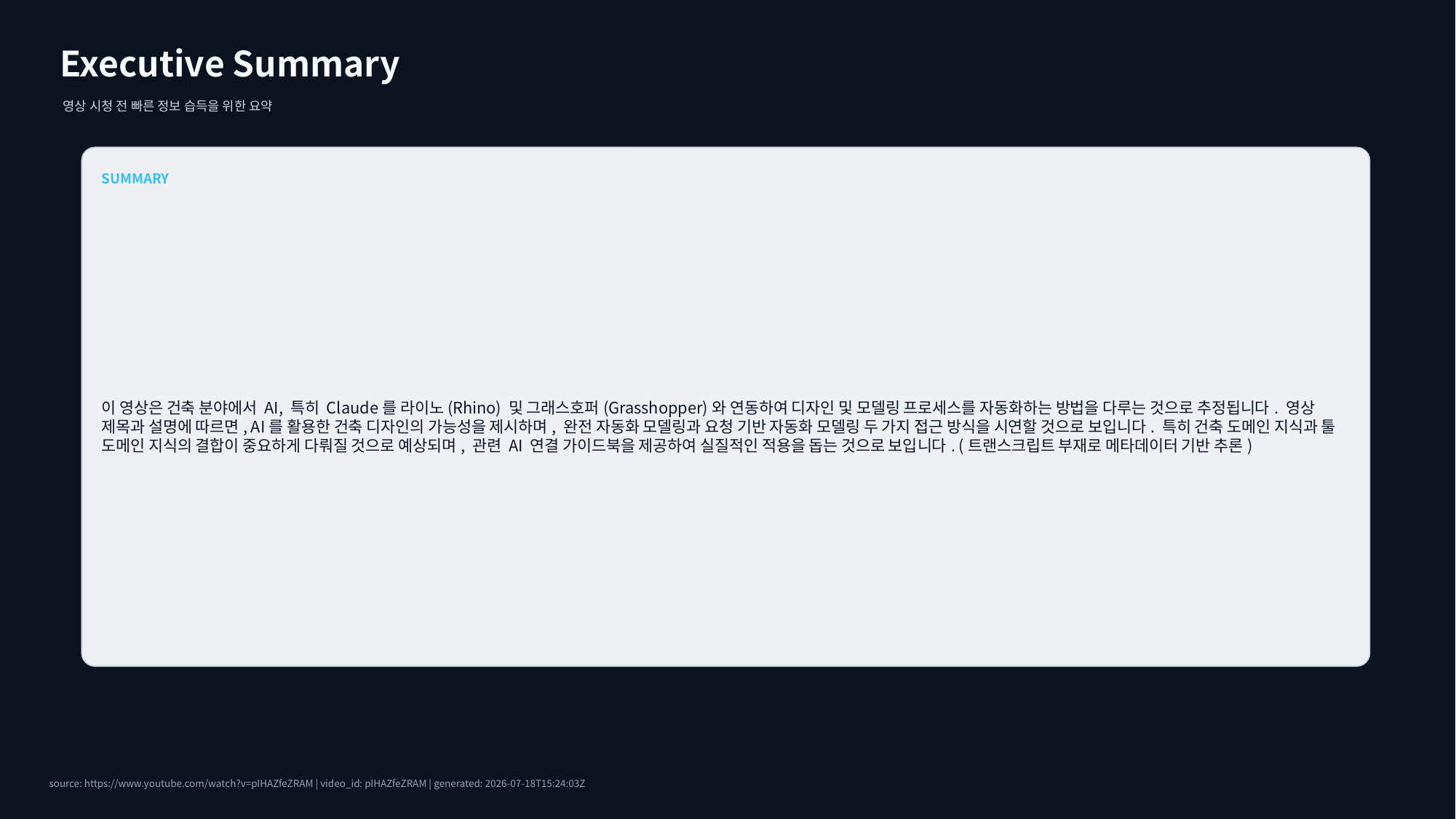

Executive Summary
영상 시청 전 빠른 정보 습득을 위한 요약

SUMMARY
이 영상은 건축 분야에서 AI, 특히 Claude를 라이노(Rhino) 및 그래스호퍼(Grasshopper)와 연동하여 디자인 및 모델링 프로세스를 자동화하는 방법을 다루는 것으로 추정됩니다. 영상 제목과 설명에 따르면, AI를 활용한 건축 디자인의 가능성을 제시하며, 완전 자동화 모델링과 요청 기반 자동화 모델링 두 가지 접근 방식을 시연할 것으로 보입니다. 특히 건축 도메인 지식과 툴 도메인 지식의 결합이 중요하게 다뤄질 것으로 예상되며, 관련 AI 연결 가이드북을 제공하여 실질적인 적용을 돕는 것으로 보입니다. (트랜스크립트 부재로 메타데이터 기반 추론)
source: https://www.youtube.com/watch?v=pIHAZfeZRAM | video_id: pIHAZfeZRAM | generated: 2026-07-18T15:24:03Z